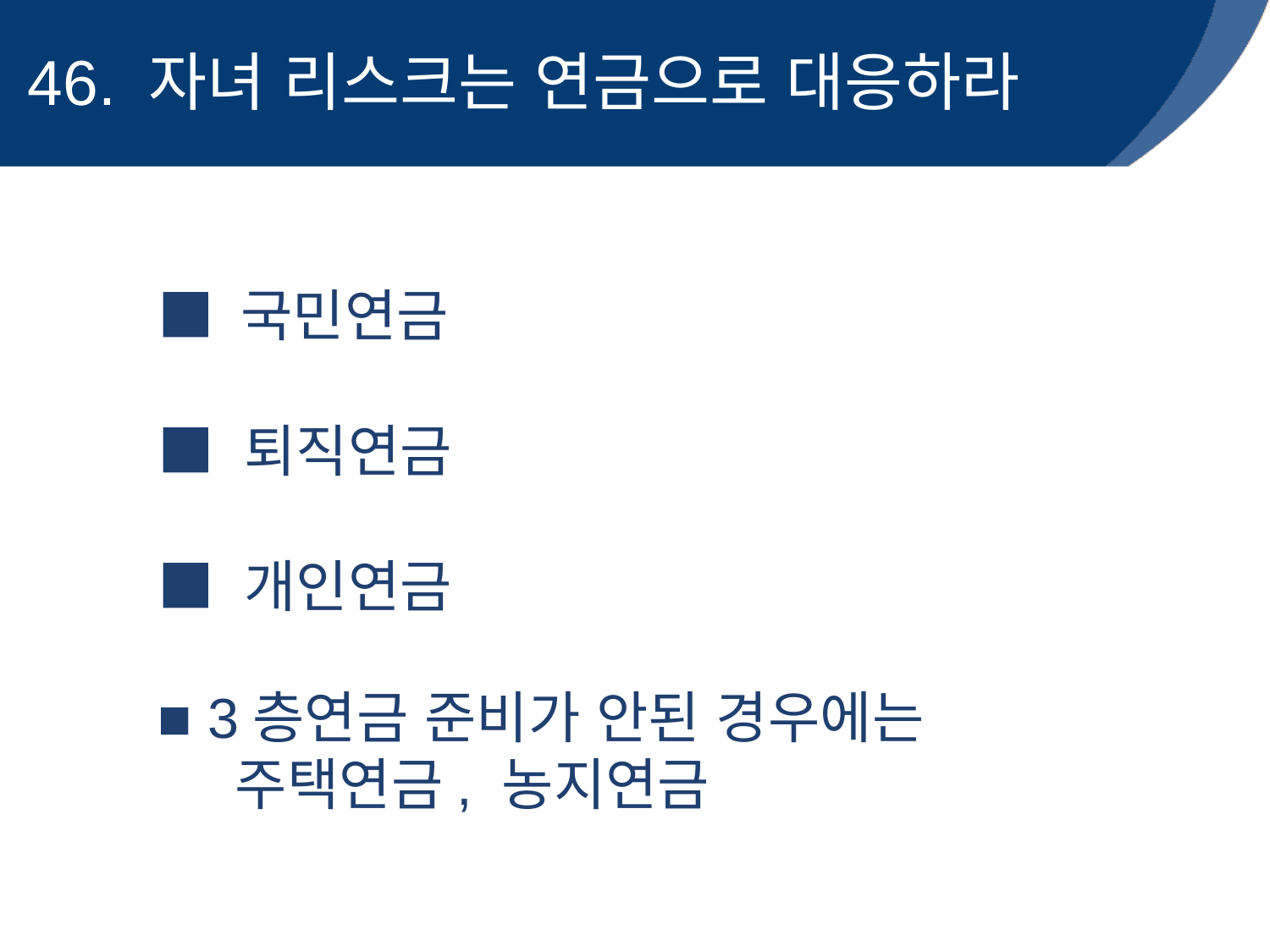

# 46. 자녀 리스크는 연금으로 대응하라
■ 국민연금
■ 퇴직연금
■ 개인연금

■ 3층연금 준비가 안된 경우에는
    주택연금, 농지연금